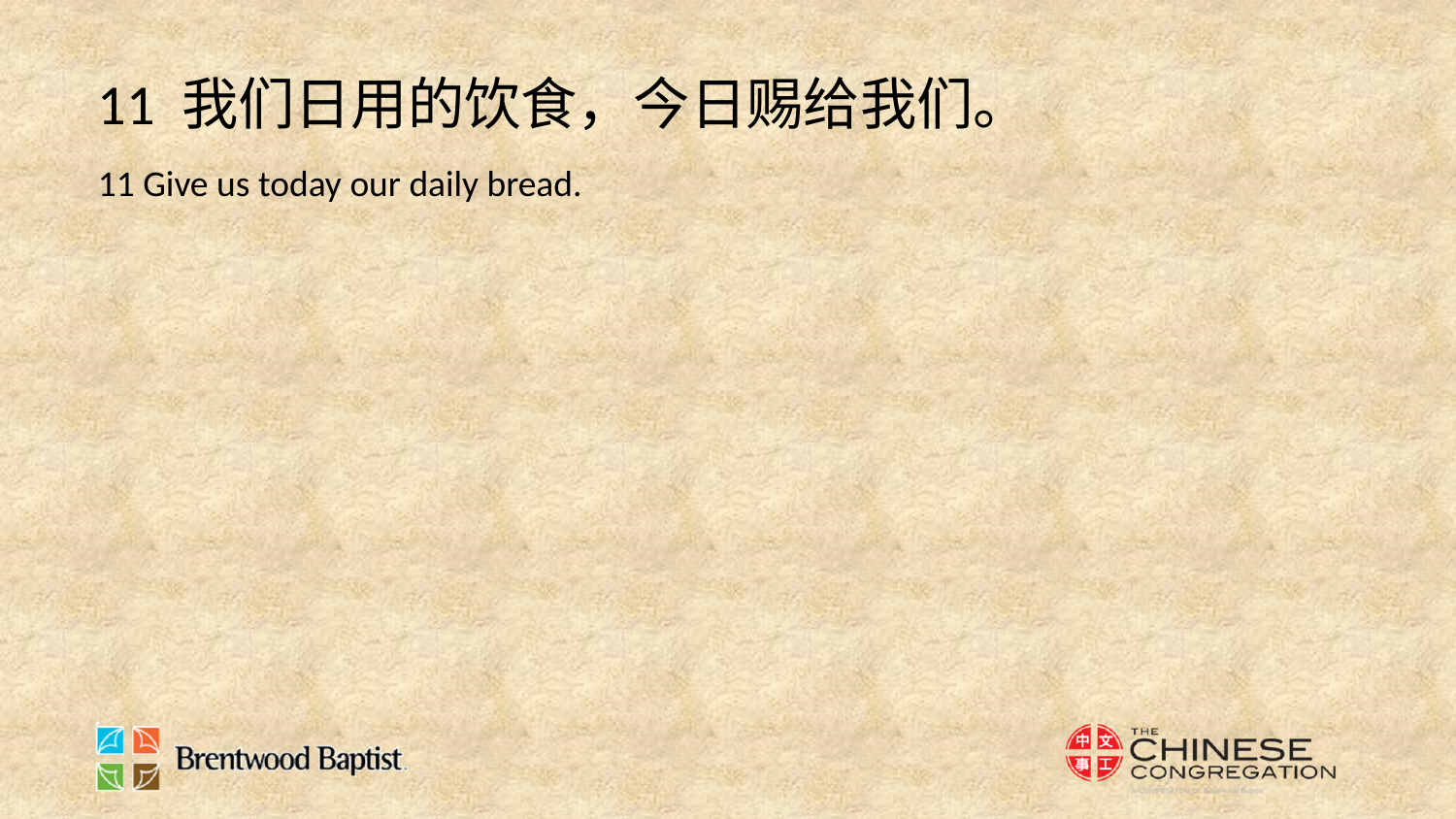

11 我们日用的饮食，今日赐给我们。

11 Give us today our daily bread.